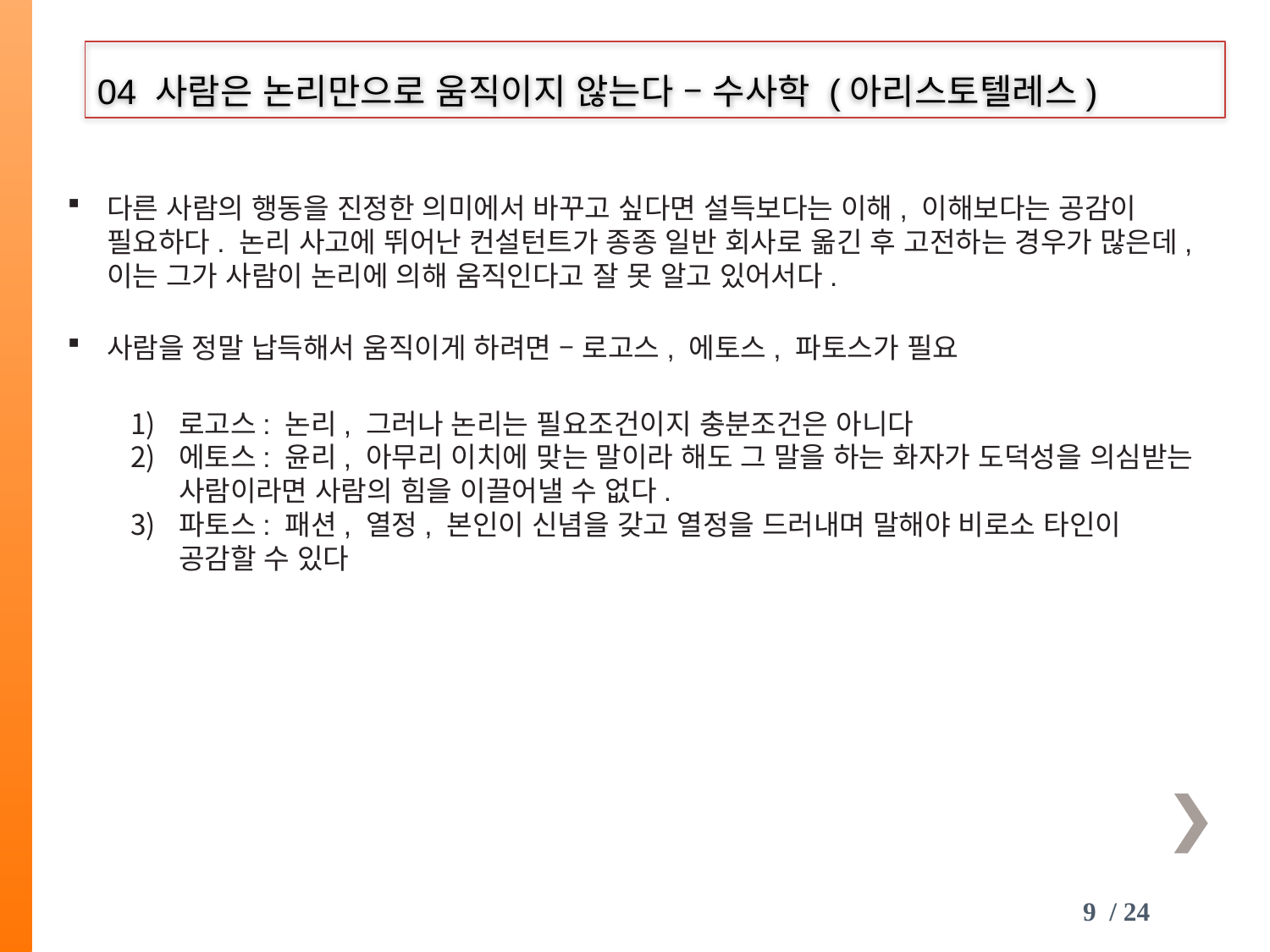

04 사람은 논리만으로 움직이지 않는다 – 수사학 (아리스토텔레스)

다른 사람의 행동을 진정한 의미에서 바꾸고 싶다면 설득보다는 이해, 이해보다는 공감이 필요하다. 논리 사고에 뛰어난 컨설턴트가 종종 일반 회사로 옮긴 후 고전하는 경우가 많은데, 이는 그가 사람이 논리에 의해 움직인다고 잘 못 알고 있어서다.

사람을 정말 납득해서 움직이게 하려면 – 로고스, 에토스, 파토스가 필요

로고스: 논리, 그러나 논리는 필요조건이지 충분조건은 아니다
에토스: 윤리, 아무리 이치에 맞는 말이라 해도 그 말을 하는 화자가 도덕성을 의심받는 사람이라면 사람의 힘을 이끌어낼 수 없다.
파토스: 패션, 열정, 본인이 신념을 갖고 열정을 드러내며 말해야 비로소 타인이 공감할 수 있다

9  / 24